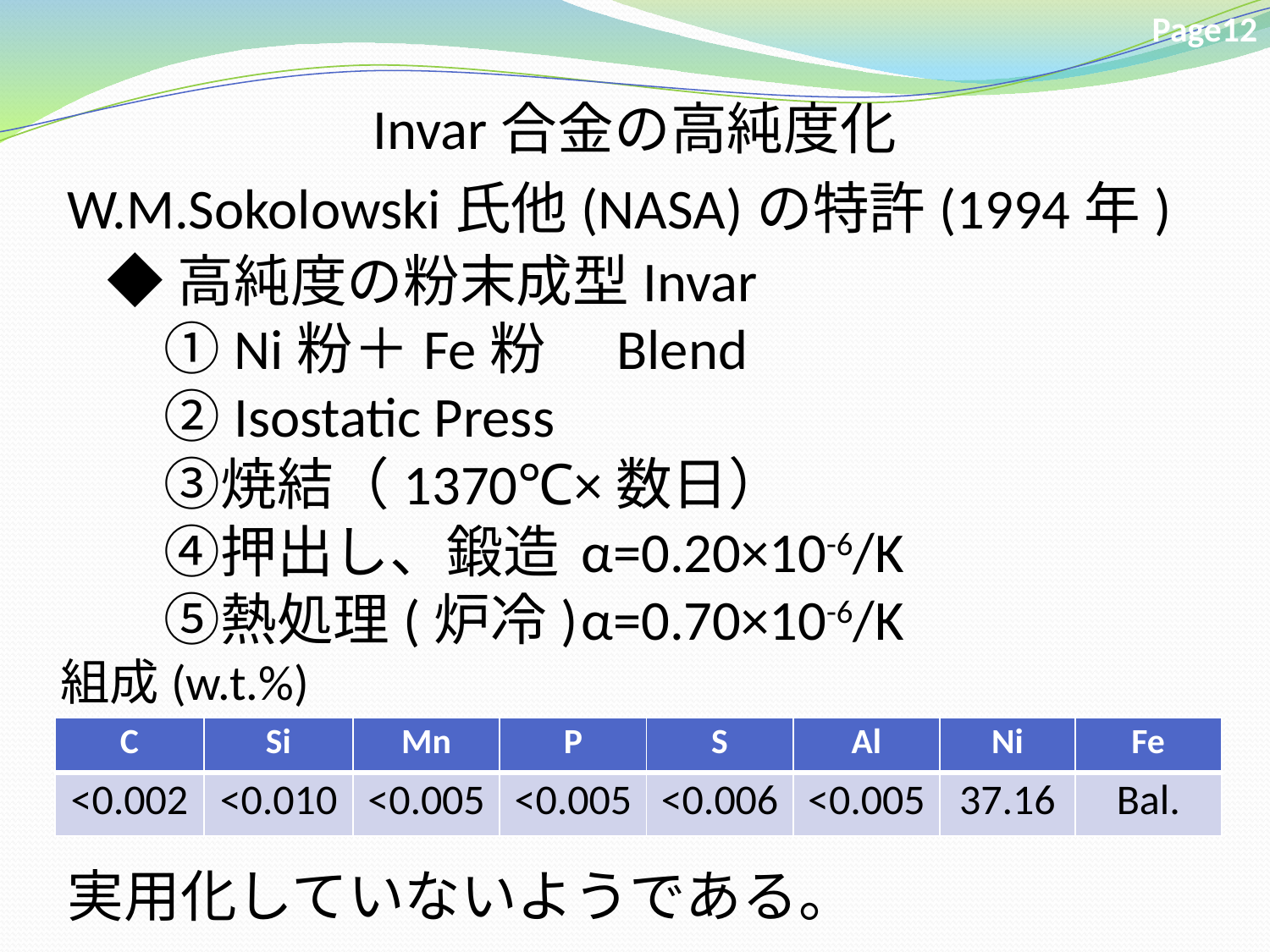

Page12
Invar合金の高純度化
W.M.Sokolowski氏他(NASA)の特許(1994年)
◆高純度の粉末成型Invar
　①Ni粉＋Fe粉　Blend
　②Isostatic Press
　③焼結（1370℃×数日）
　④押出し、鍛造	α=0.20×10-6/K
　⑤熱処理(炉冷)	α=0.70×10-6/K
組成(w.t.%)
| C | Si | Mn | P | S | Al | Ni | Fe |
| --- | --- | --- | --- | --- | --- | --- | --- |
| <0.002 | <0.010 | <0.005 | <0.005 | <0.006 | <0.005 | 37.16 | Bal. |
実用化していないようである。